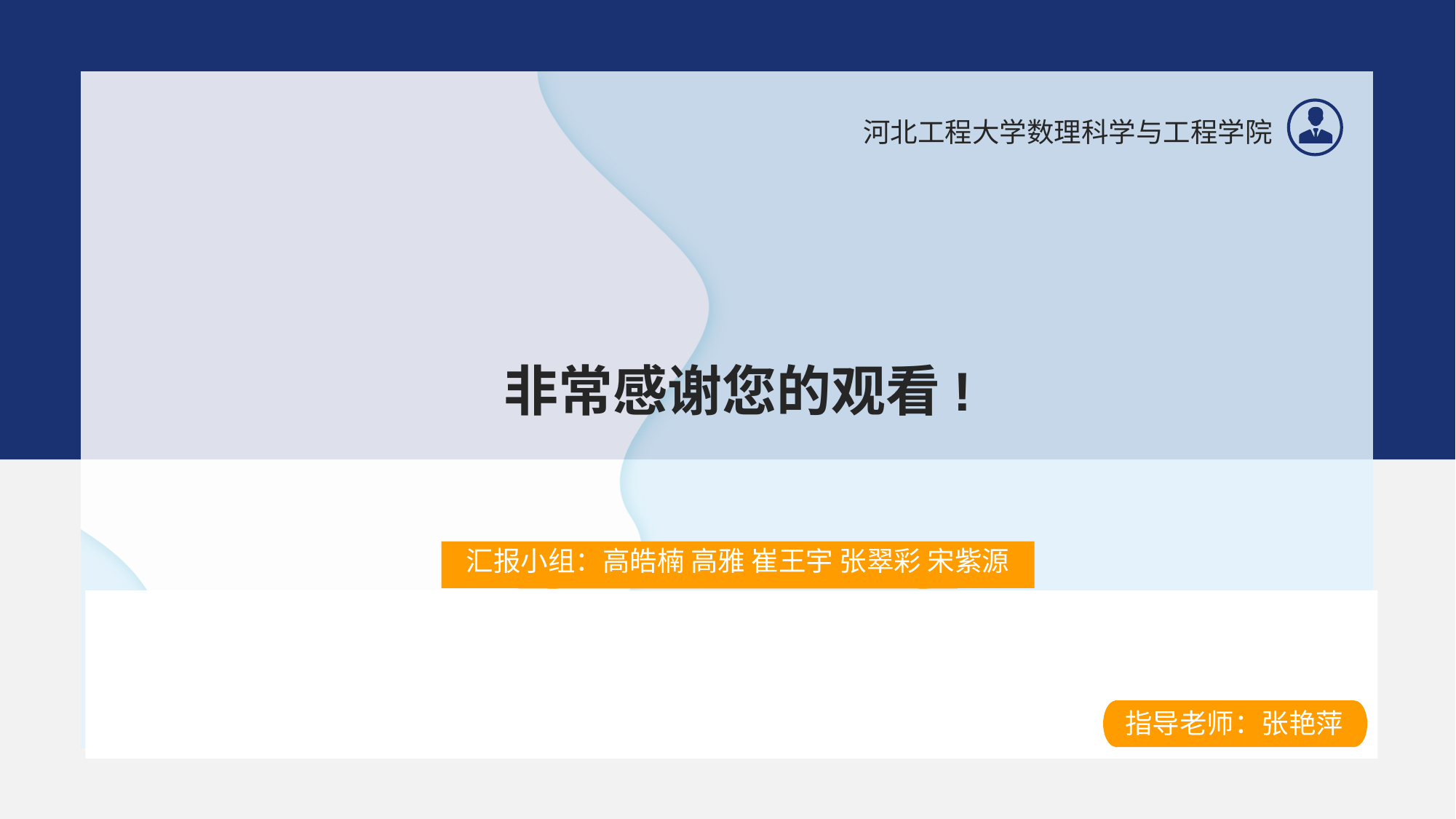

河北工程大学数理科学与工程学院

非常感谢您的观看!
汇报小组：高皓楠 高雅 崔王宇 张翠彩 宋紫源

汇报小组：周锞、赵芳卉、陈琳
·

指导老师：张艳萍